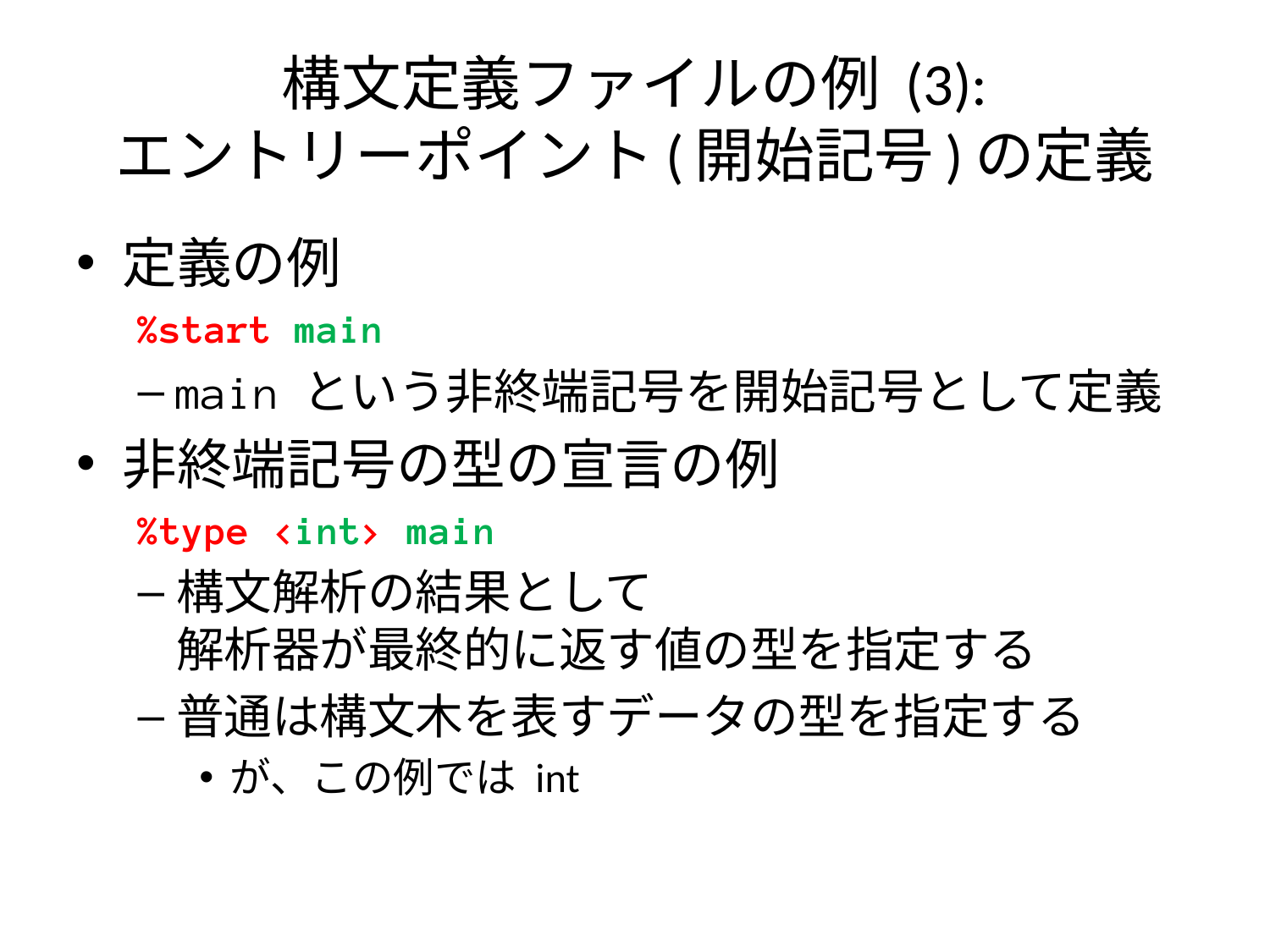

# 構文定義ファイルの例 (3): エントリーポイント(開始記号)の定義
定義の例
%start main
main という非終端記号を開始記号として定義
非終端記号の型の宣言の例
%type <int> main
構文解析の結果として
解析器が最終的に返す値の型を指定する
普通は構文木を表すデータの型を指定する
が、この例では int